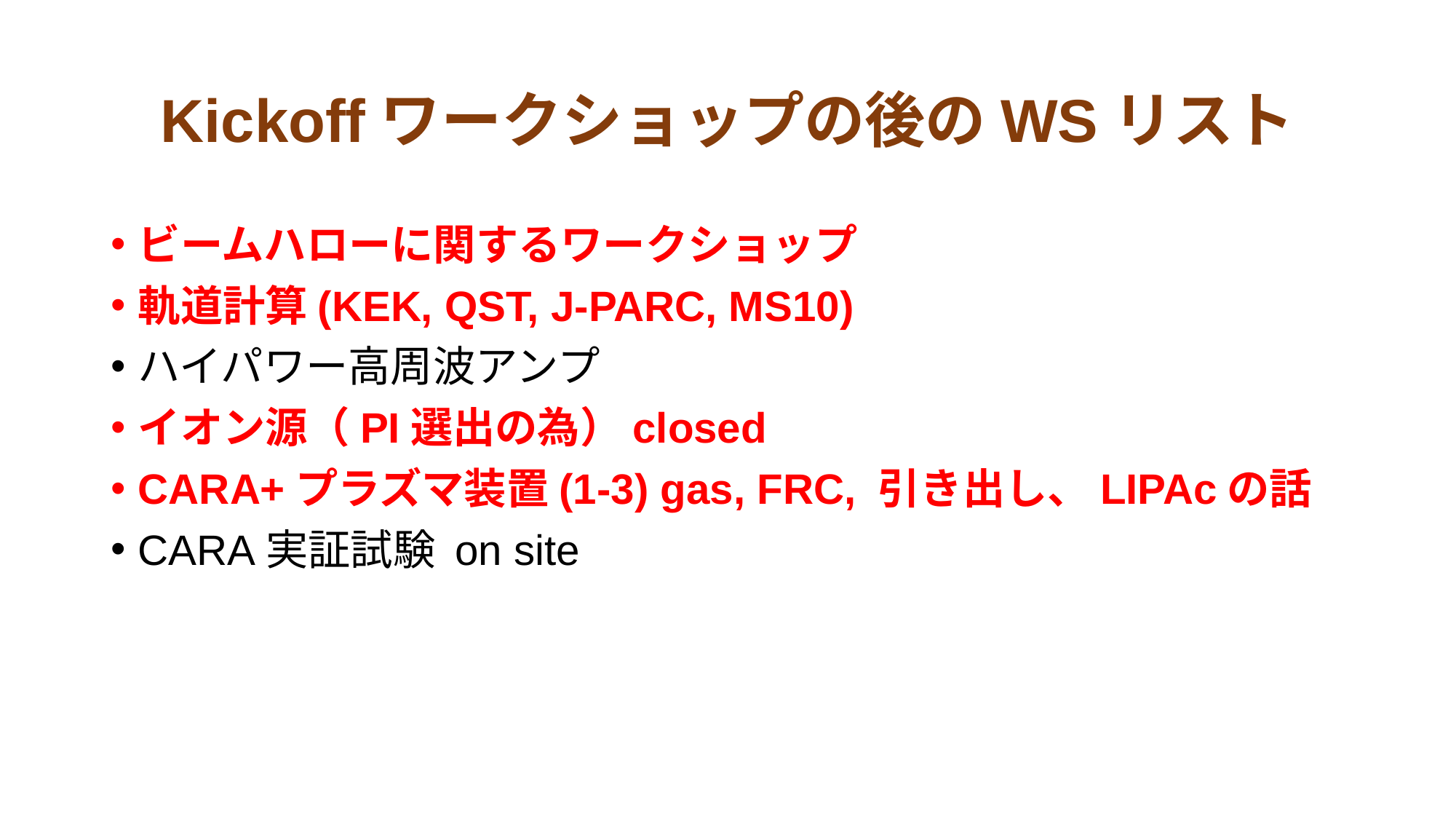

# Kickoffワークショップの後のWSリスト
ビームハローに関するワークショップ
軌道計算(KEK, QST, J-PARC, MS10)
ハイパワー高周波アンプ
イオン源（PI選出の為）closed
CARA+プラズマ装置(1-3) gas, FRC, 引き出し、LIPAcの話
CARA実証試験 on site